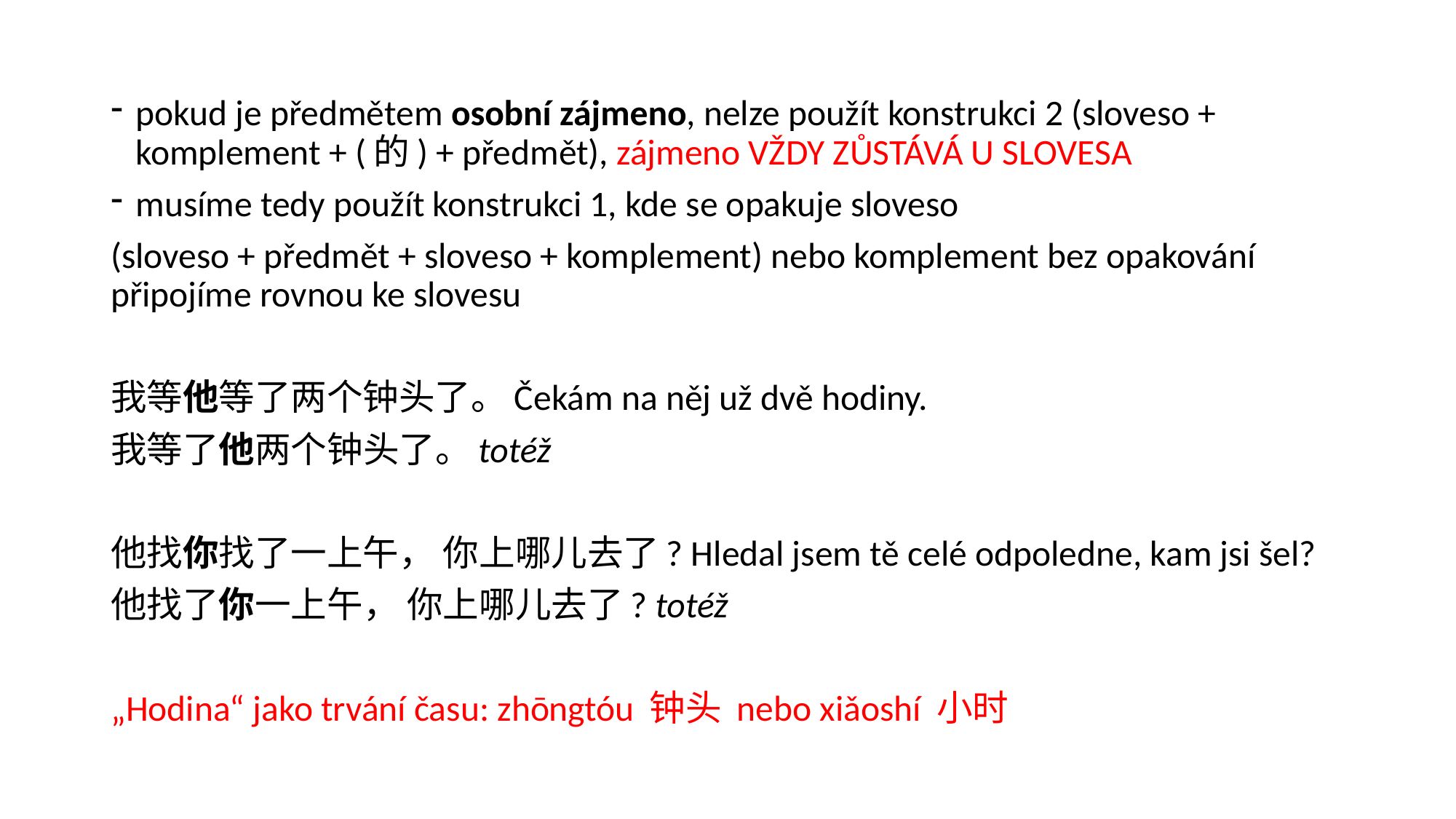

pokud je předmětem osobní zájmeno, nelze použít konstrukci 2 (sloveso + komplement + (的) + předmět), zájmeno VŽDY ZŮSTÁVÁ U SLOVESA
musíme tedy použít konstrukci 1, kde se opakuje sloveso
(sloveso + předmět + sloveso + komplement) nebo komplement bez opakování připojíme rovnou ke slovesu

我等他等了两个钟头了。Čekám na něj už dvě hodiny.
我等了他两个钟头了。totéž

他找你找了一上午， 你上哪儿去了? Hledal jsem tě celé odpoledne, kam jsi šel?
他找了你一上午， 你上哪儿去了? totéž

„Hodina“ jako trvání času: zhōngtóu 钟头 nebo xiǎoshí 小时